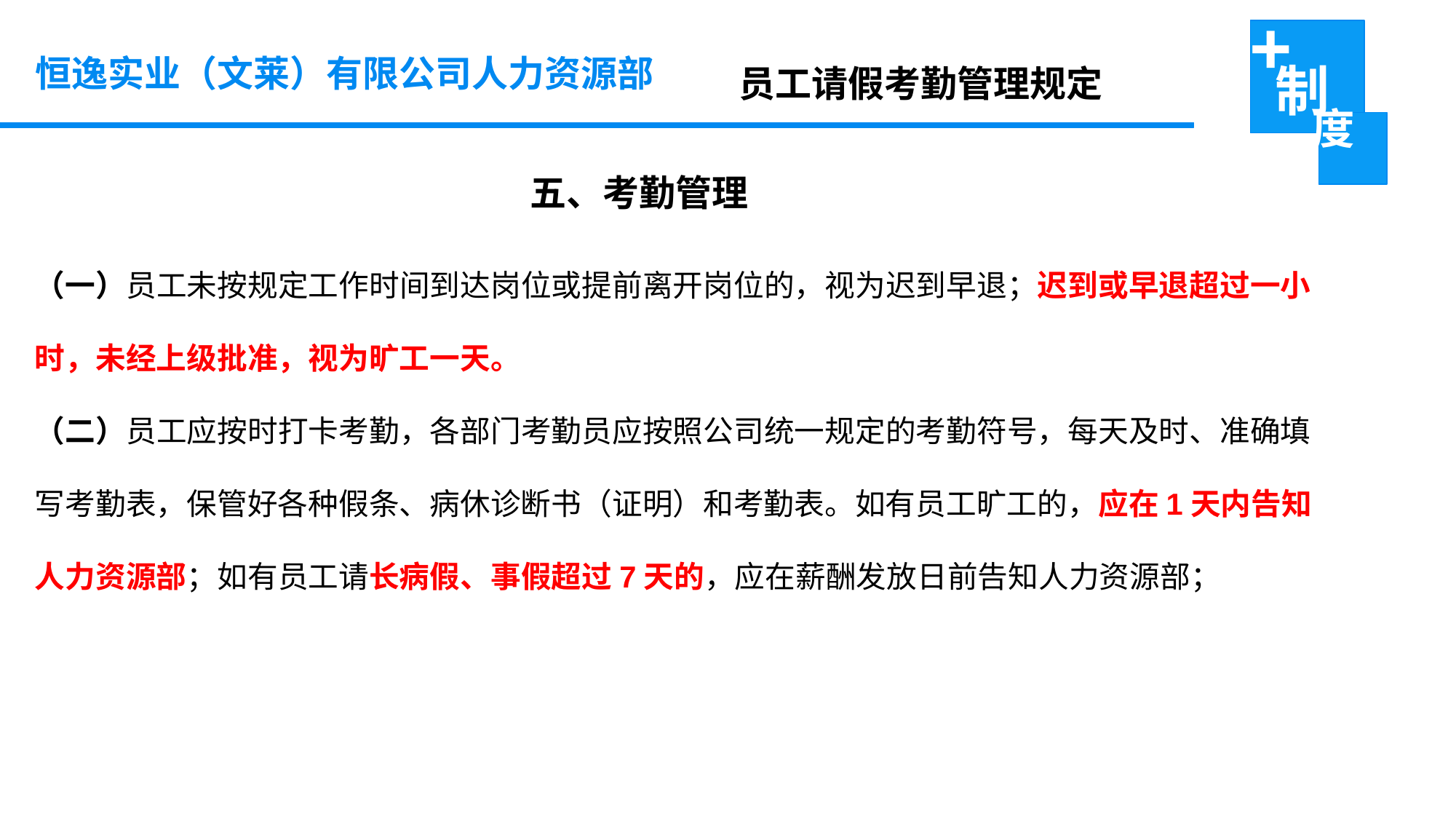

恒逸实业（文莱）有限公司人力资源部
员工请假考勤管理规定
    五、考勤管理
（一）员工未按规定工作时间到达岗位或提前离开岗位的，视为迟到早退；迟到或早退超过一小时，未经上级批准，视为旷工一天。
（二）员工应按时打卡考勤，各部门考勤员应按照公司统一规定的考勤符号，每天及时、准确填写考勤表，保管好各种假条、病休诊断书（证明）和考勤表。如有员工旷工的，应在1天内告知人力资源部；如有员工请长病假、事假超过7天的，应在薪酬发放日前告知人力资源部；